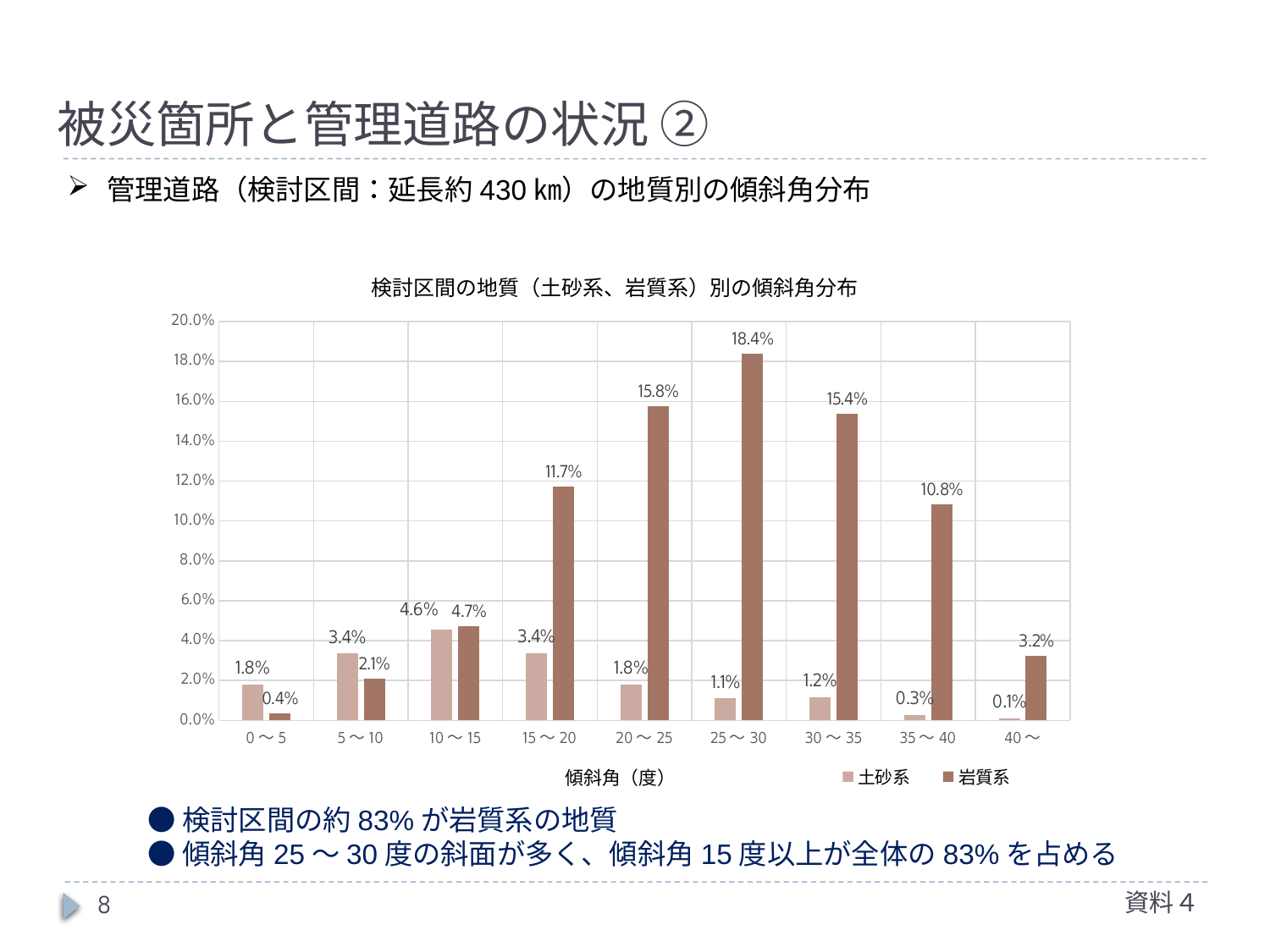

被災箇所と管理道路の状況 ②
管理道路（検討区間：延長約430㎞）の地質別の傾斜角分布

### Chart: 検討区間の地質（土砂系、岩質系）別の傾斜角分布

| Category | 土砂系 | 岩質系 |
|---|---|---|
| 0～5 | 0.018066635382449556 | 0.0035194744251525107 |
| 5～10 | 0.0335523228531206 | 0.020882214922571564 |
| 10～15 | 0.045518535898639134 | 0.047395588925387144 |
| 15～20 | 0.0337869544814641 | 0.11708118254340685 |
| 20～25 | 0.018066635382449556 | 0.15767245424683246 |
| 25～30 | 0.011027686532144533 | 0.18371656499296105 |
| 30～35 | 0.011731581417175035 | 0.15368371656499297 |
| 35～40 | 0.0028155795401220087 | 0.10816518066635382 |
| 40～ | 0.0009385265133740028 | 0.0323791647114031 |
●検討区間の約83%が岩質系の地質
●傾斜角25～30度の斜面が多く、傾斜角15度以上が全体の83%を占める
資料４
8